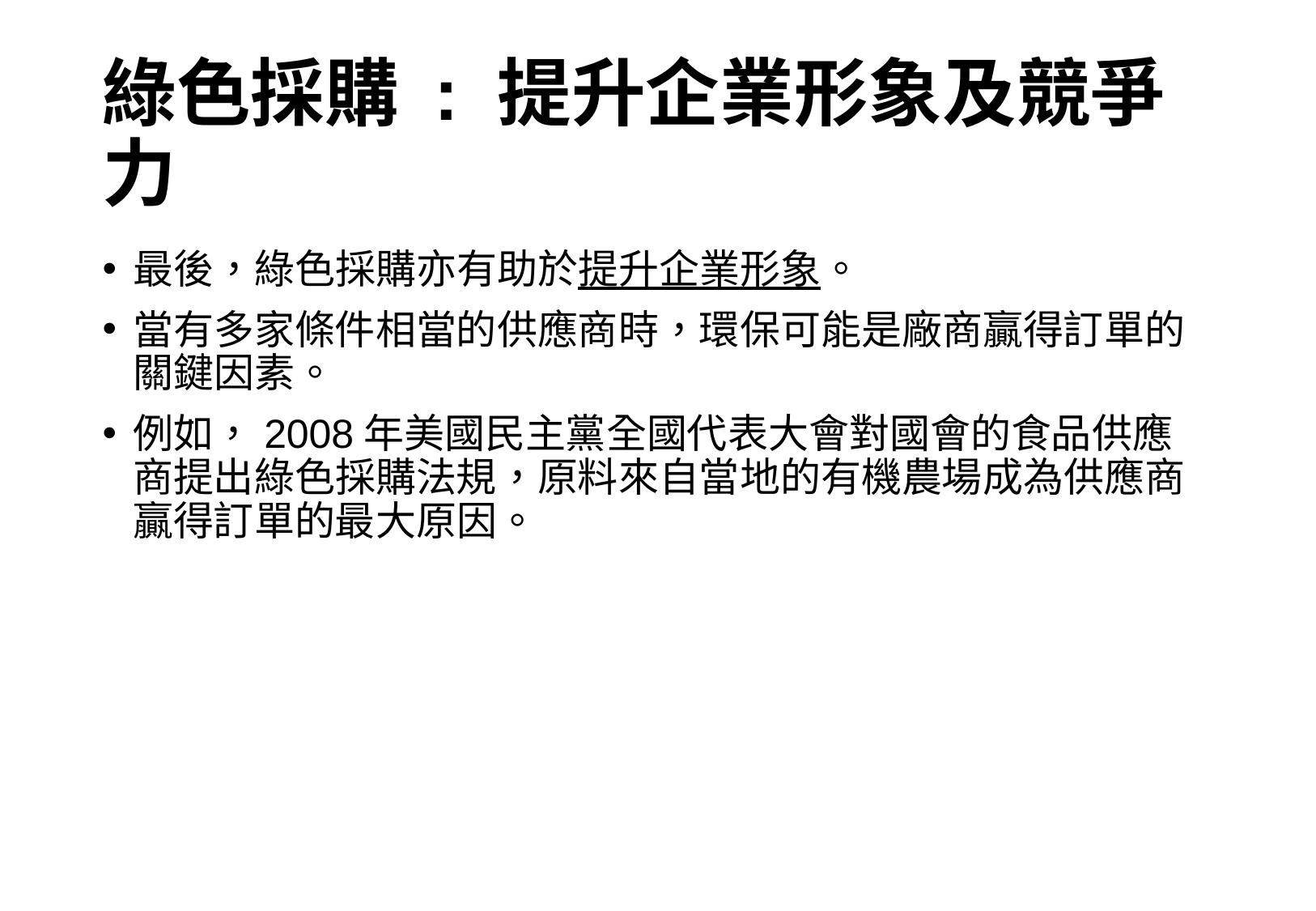

# 綠色採購 : 提升企業形象及競爭力
最後，綠色採購亦有助於提升企業形象。
當有多家條件相當的供應商時，環保可能是廠商贏得訂單的關鍵因素。
例如，2008年美國民主黨全國代表大會對國會的食品供應商提出綠色採購法規，原料來自當地的有機農場成為供應商贏得訂單的最大原因。